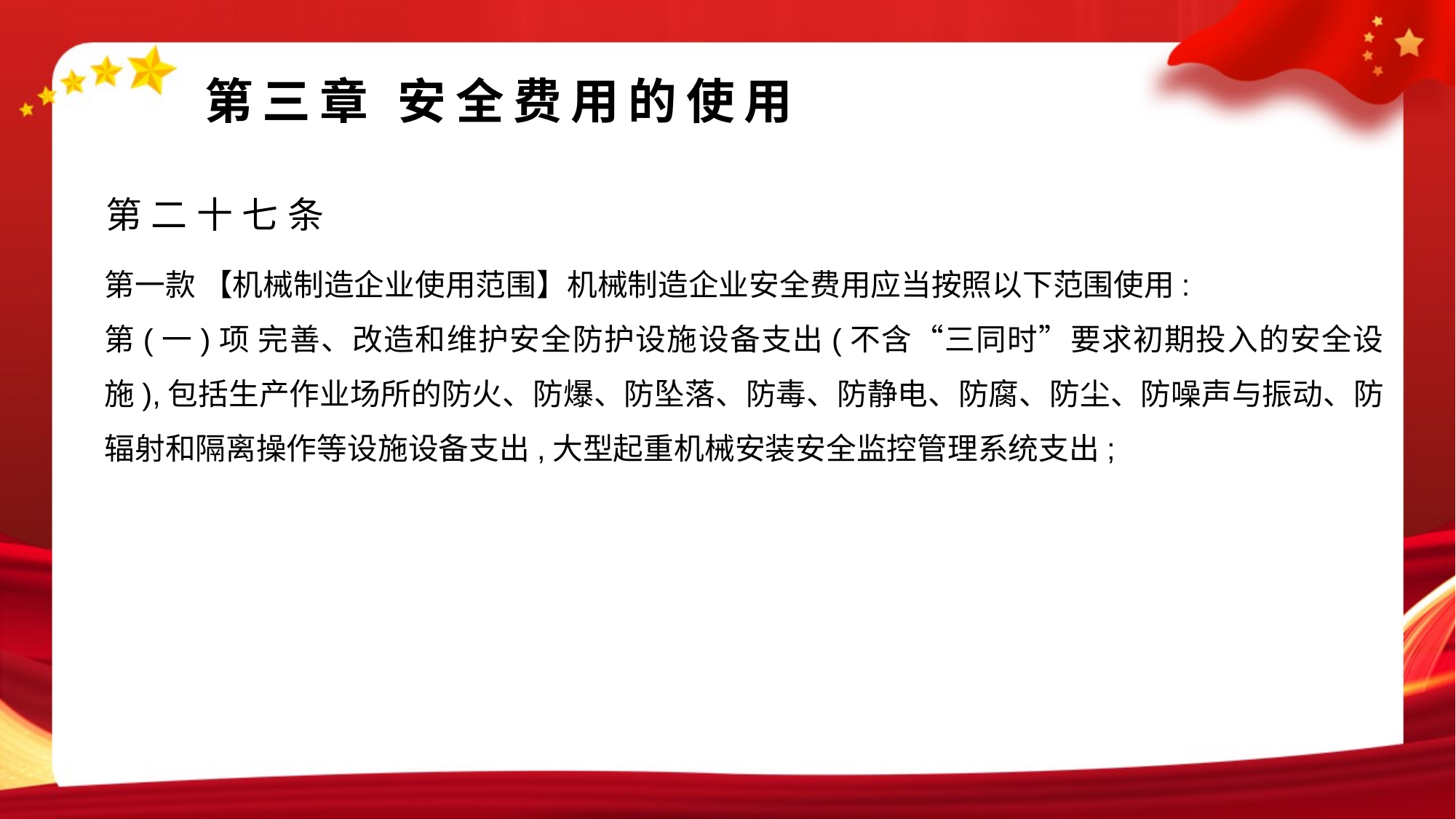

#
第三章 安全费用的使用
第二十七条
第一款 【机械制造企业使用范围】机械制造企业安全费用应当按照以下范围使用:
第(一)项 完善、改造和维护安全防护设施设备支出(不含“三同时”要求初期投入的安全设施),包括生产作业场所的防火、防爆、防坠落、防毒、防静电、防腐、防尘、防噪声与振动、防辐射和隔离操作等设施设备支出,大型起重机械安装安全监控管理系统支出;